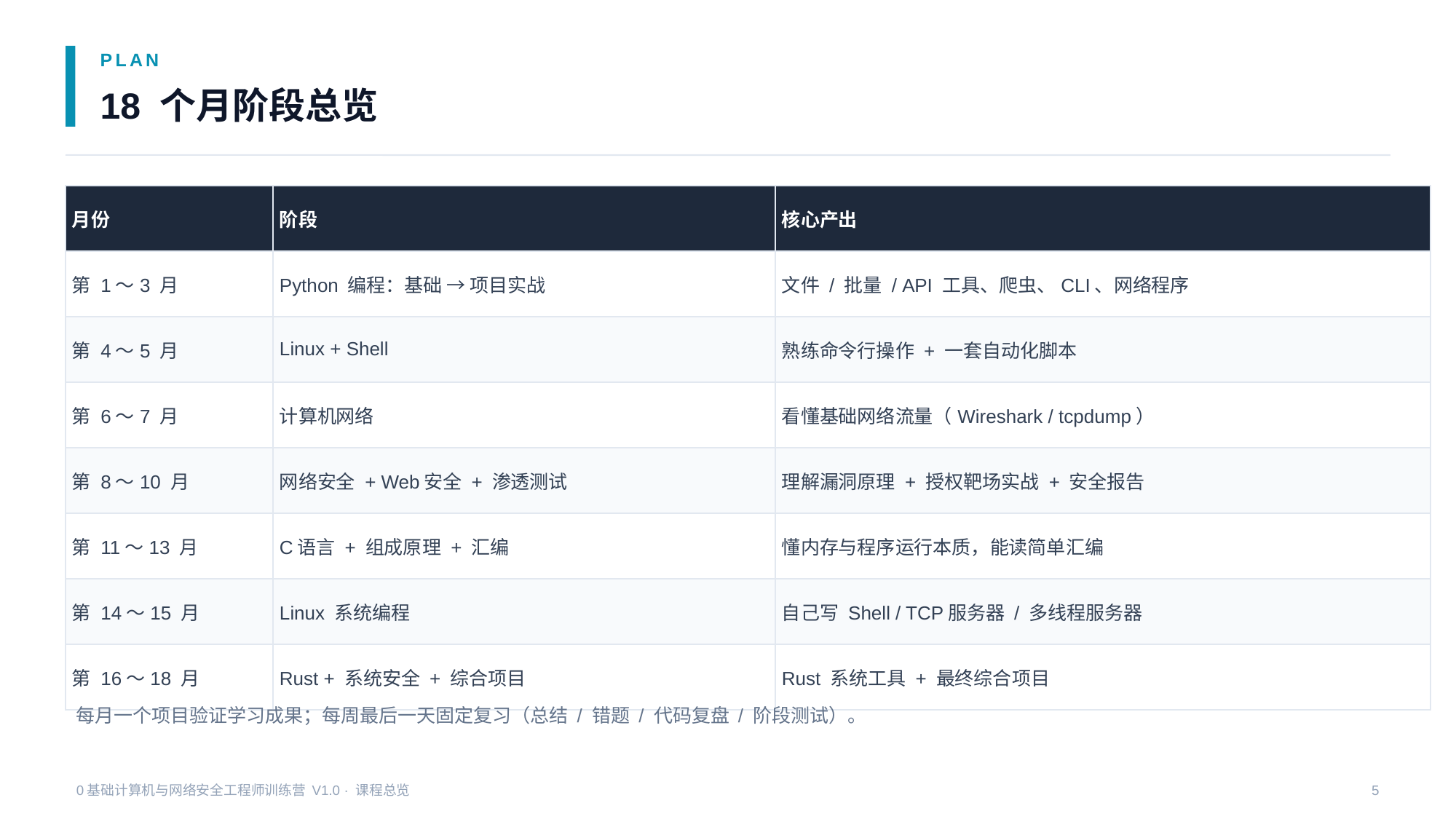

PLAN

18 个月阶段总览

| 月份 | 阶段 | 核心产出 |
| --- | --- | --- |
| 第 1～3 月 | Python 编程：基础 → 项目实战 | 文件 / 批量 / API 工具、爬虫、CLI、网络程序 |
| 第 4～5 月 | Linux + Shell | 熟练命令行操作 + 一套自动化脚本 |
| 第 6～7 月 | 计算机网络 | 看懂基础网络流量（Wireshark / tcpdump） |
| 第 8～10 月 | 网络安全 + Web安全 + 渗透测试 | 理解漏洞原理 + 授权靶场实战 + 安全报告 |
| 第 11～13 月 | C语言 + 组成原理 + 汇编 | 懂内存与程序运行本质，能读简单汇编 |
| 第 14～15 月 | Linux 系统编程 | 自己写 Shell / TCP服务器 / 多线程服务器 |
| 第 16～18 月 | Rust + 系统安全 + 综合项目 | Rust 系统工具 + 最终综合项目 |
每月一个项目验证学习成果；每周最后一天固定复习（总结 / 错题 / 代码复盘 / 阶段测试）。
0基础计算机与网络安全工程师训练营 V1.0 · 课程总览
5